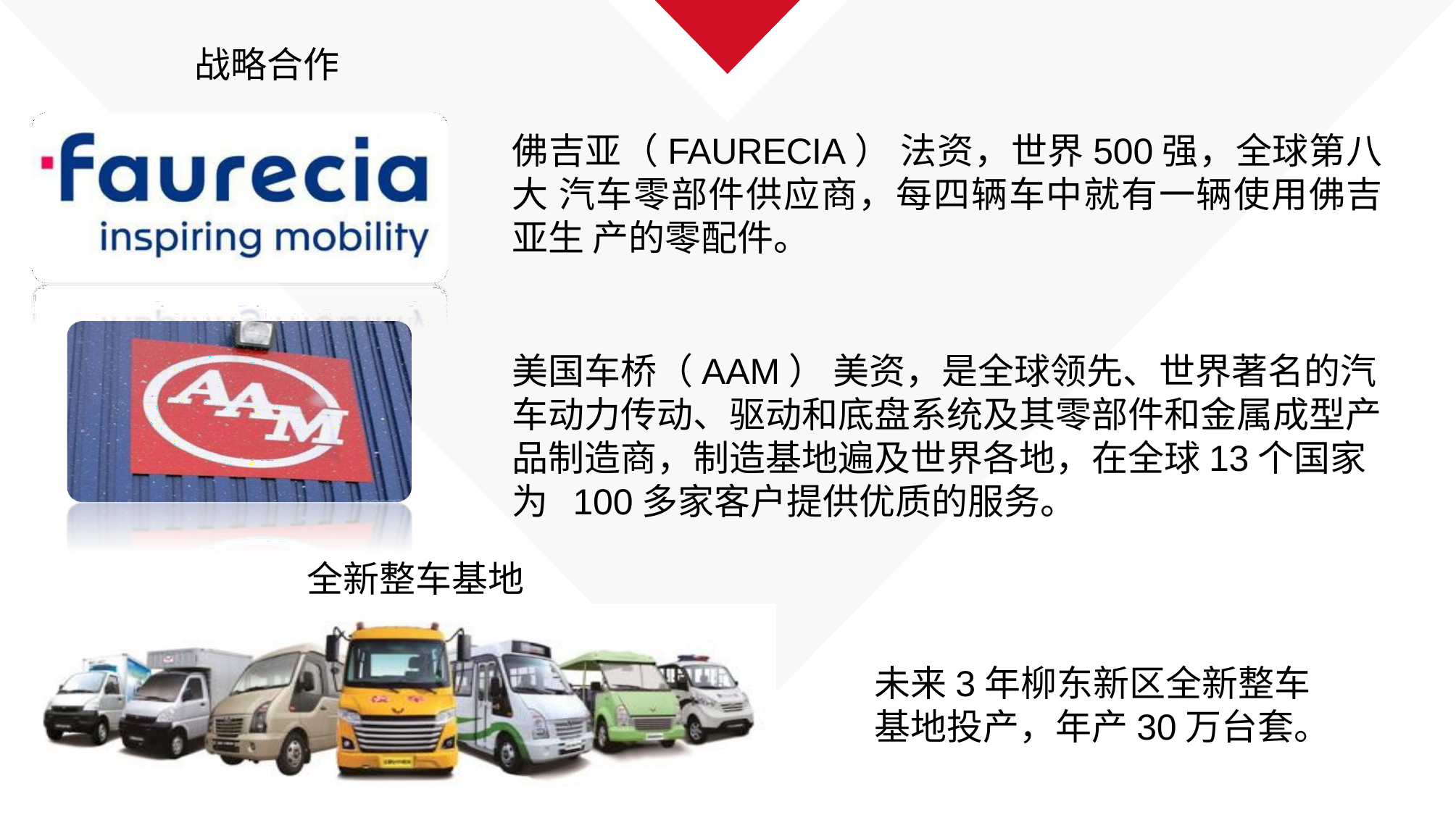

# 战略合作

佛吉亚（FAURECIA） 法资，世界500强，全球第八大 汽车零部件供应商，每四辆车中就有一辆使用佛吉亚生 产的零配件。

美国车桥（AAM） 美资，是全球领先、世界著名的汽 车动力传动、驱动和底盘系统及其零部件和金属成型产 品制造商，制造基地遍及世界各地，在全球13个国家为  100多家客户提供优质的服务。
全新整车基地

未来3年柳东新区全新整车 基地投产，年产30万台套。